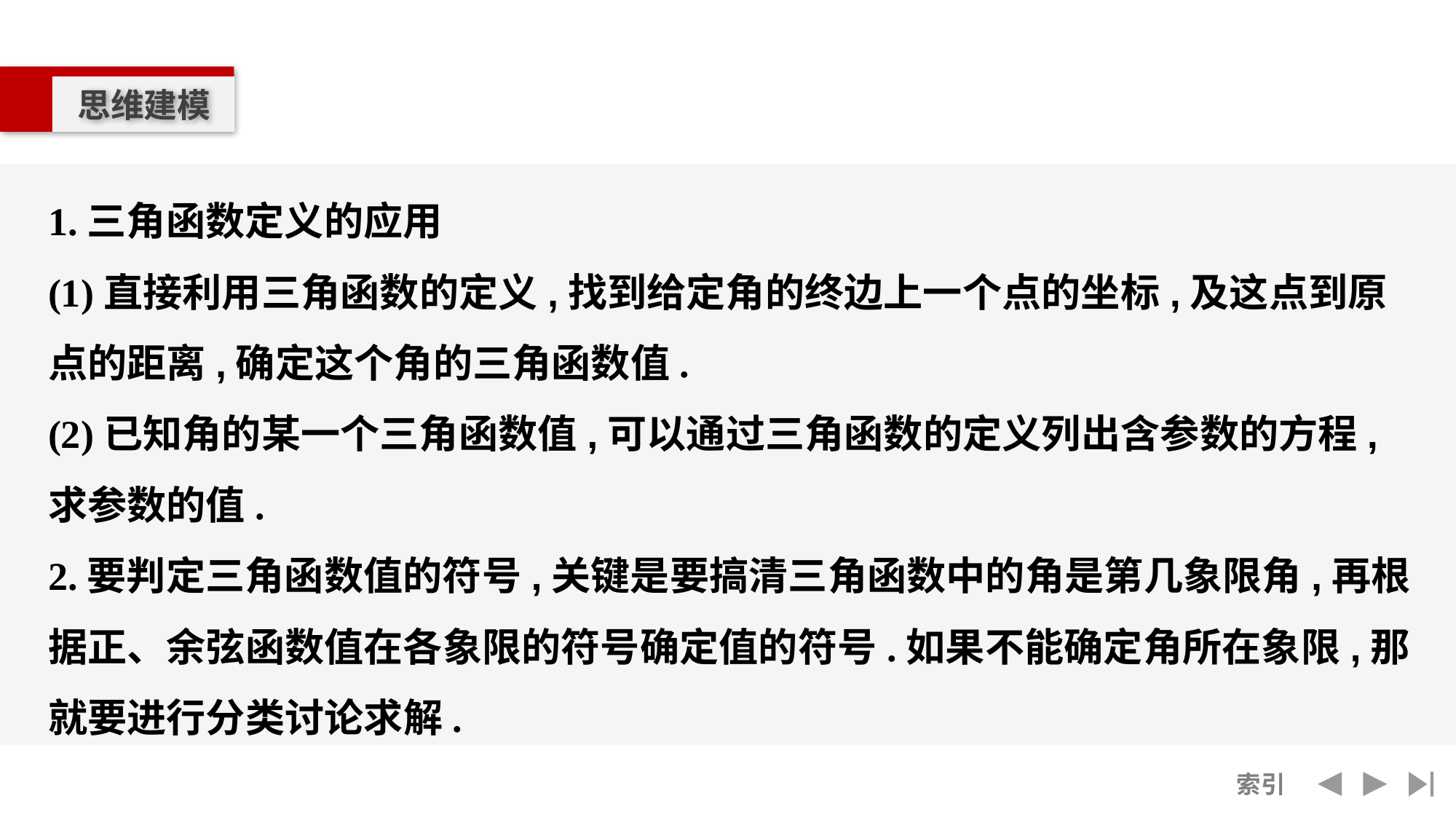

思维建模

1.三角函数定义的应用
(1)直接利用三角函数的定义,找到给定角的终边上一个点的坐标,及这点到原点的距离,确定这个角的三角函数值.
(2)已知角的某一个三角函数值,可以通过三角函数的定义列出含参数的方程,求参数的值.
2.要判定三角函数值的符号,关键是要搞清三角函数中的角是第几象限角,再根据正、余弦函数值在各象限的符号确定值的符号.如果不能确定角所在象限,那就要进行分类讨论求解.